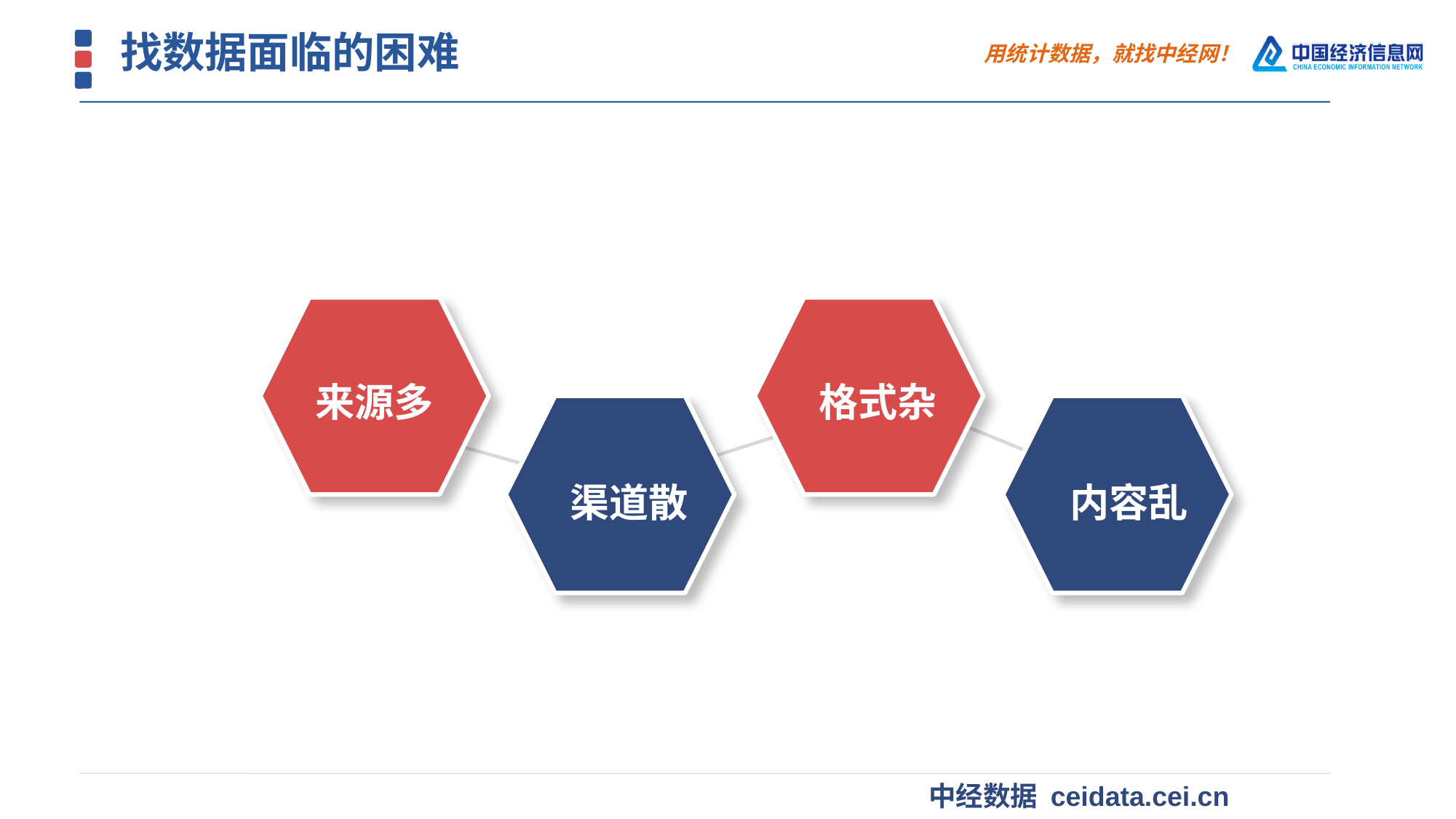

找数据面临的困难
The annual sales target

来源多
格式杂

内容乱
渠道散
17